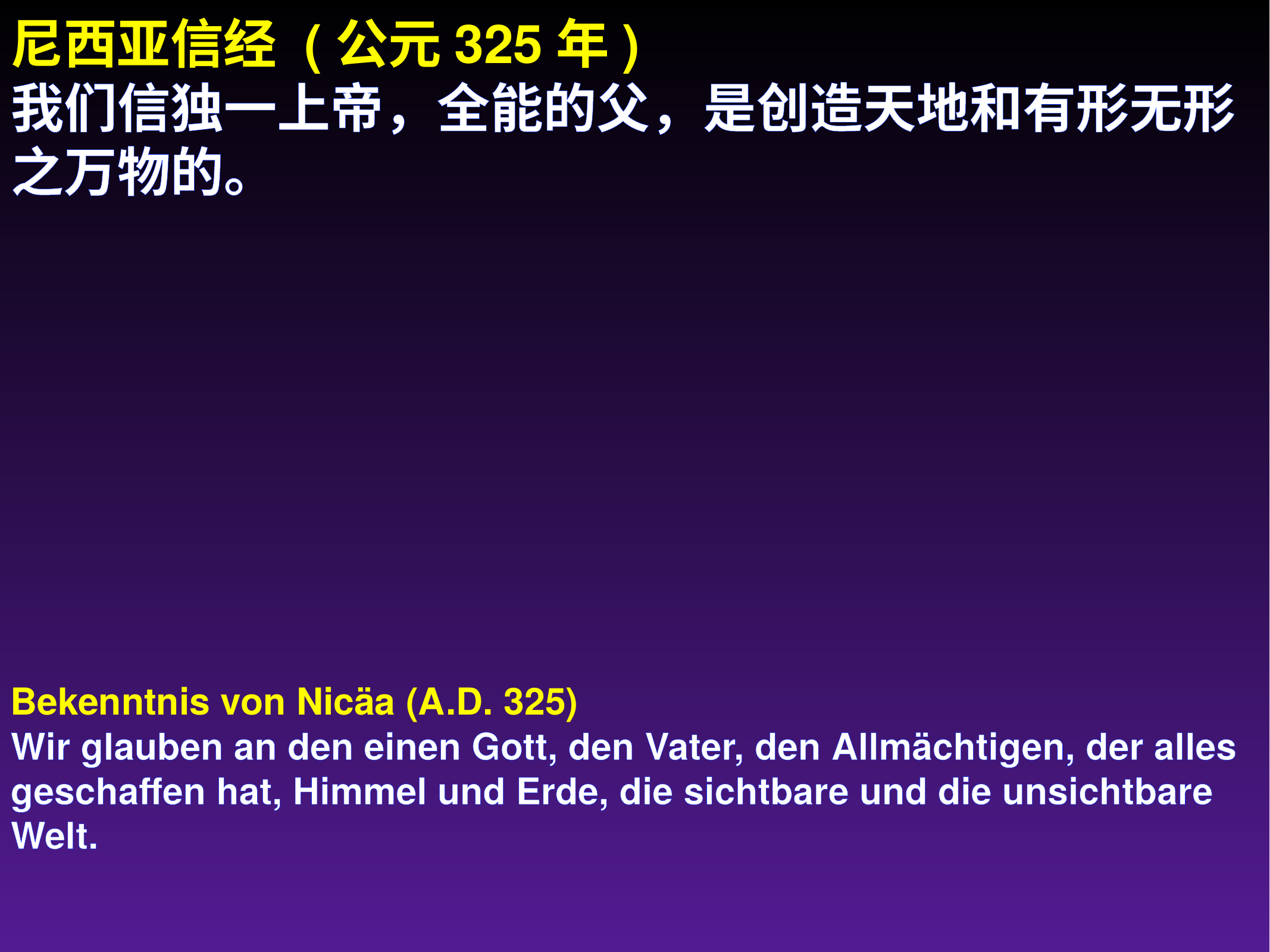

# 尼西亚信经 (公元325年)
我们信独一上帝，全能的父，是创造天地和有形无形之万物的。

Bekenntnis von Nicäa (A.D. 325)
Wir glauben an den einen Gott, den Vater, den Allmächtigen, der alles geschaffen hat, Himmel und Erde, die sichtbare und die unsichtbare Welt.